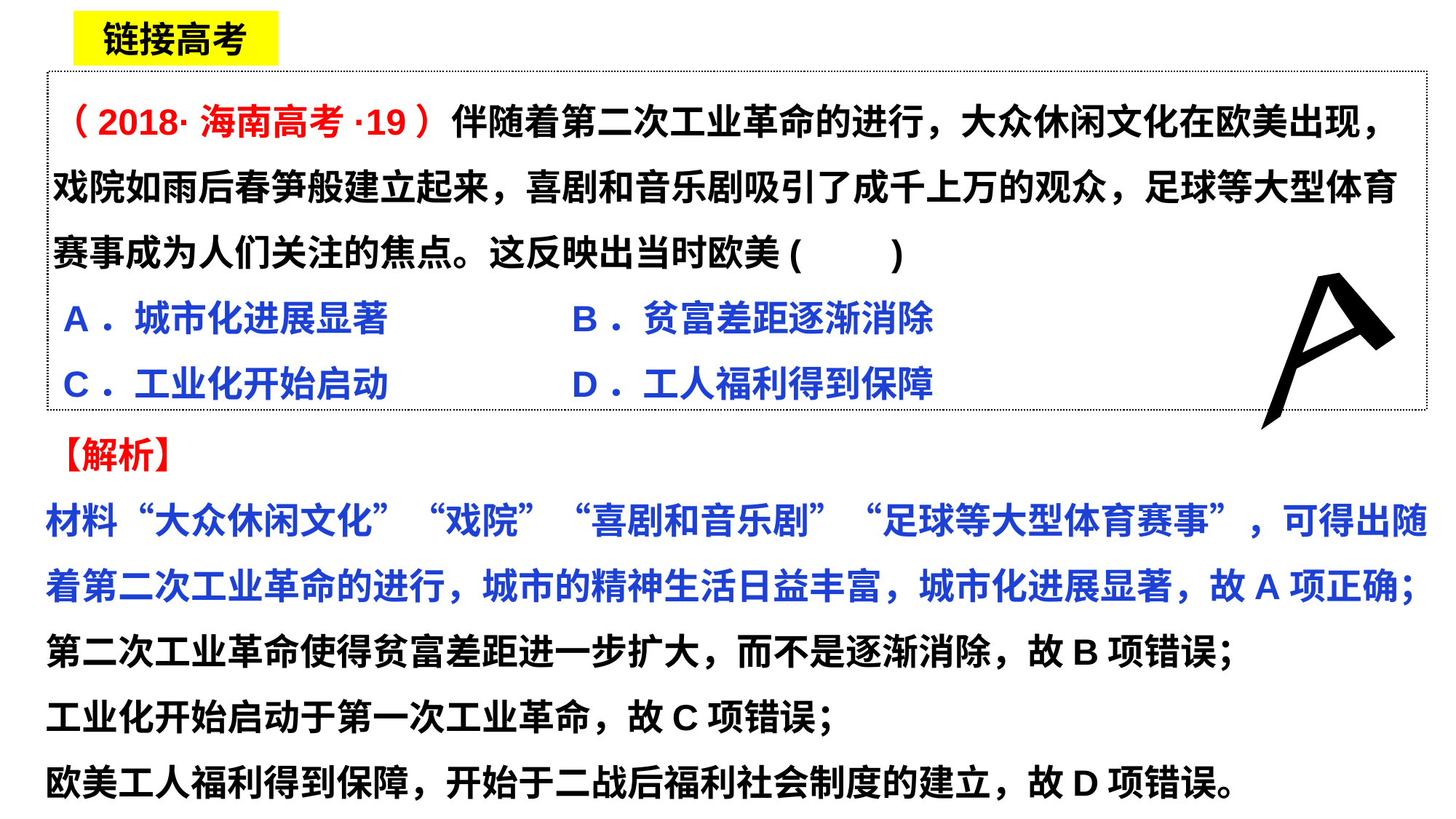

链接高考
（2018·海南高考·19）伴随着第二次工业革命的进行，大众休闲文化在欧美出现，戏院如雨后春笋般建立起来，喜剧和音乐剧吸引了成千上万的观众，足球等大型体育赛事成为人们关注的焦点。这反映出当时欧美(　　)
 A．城市化进展显著	         B．贫富差距逐渐消除
 C．工业化开始启动	         D．工人福利得到保障
A
【解析】
材料“大众休闲文化”“戏院”“喜剧和音乐剧”“足球等大型体育赛事”，可得出随着第二次工业革命的进行，城市的精神生活日益丰富，城市化进展显著，故A项正确；
第二次工业革命使得贫富差距进一步扩大，而不是逐渐消除，故B项错误；
工业化开始启动于第一次工业革命，故C项错误；
欧美工人福利得到保障，开始于二战后福利社会制度的建立，故D项错误。